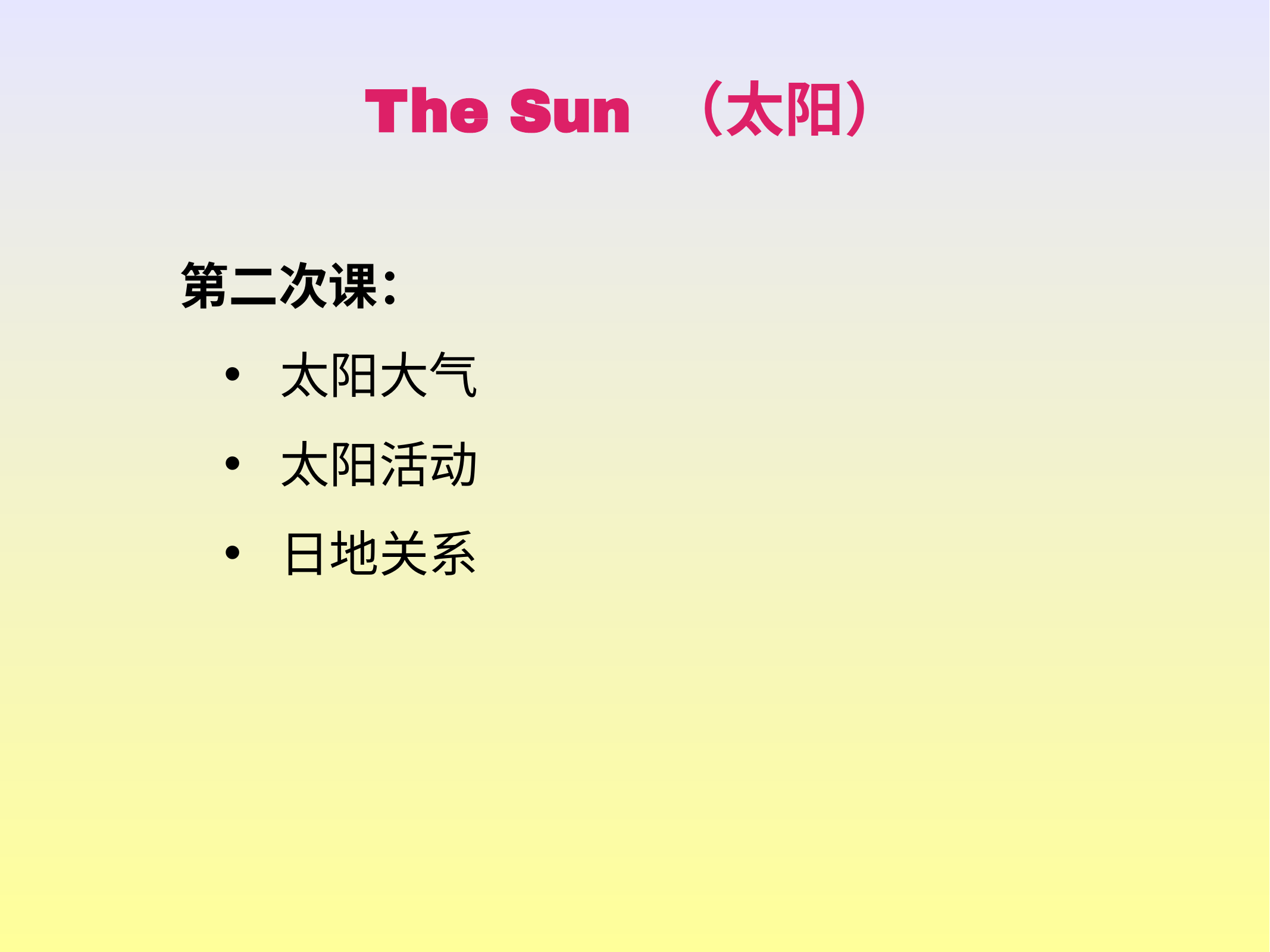

The Sun （太阳）
第二次课：
太阳大气
太阳活动
日地关系